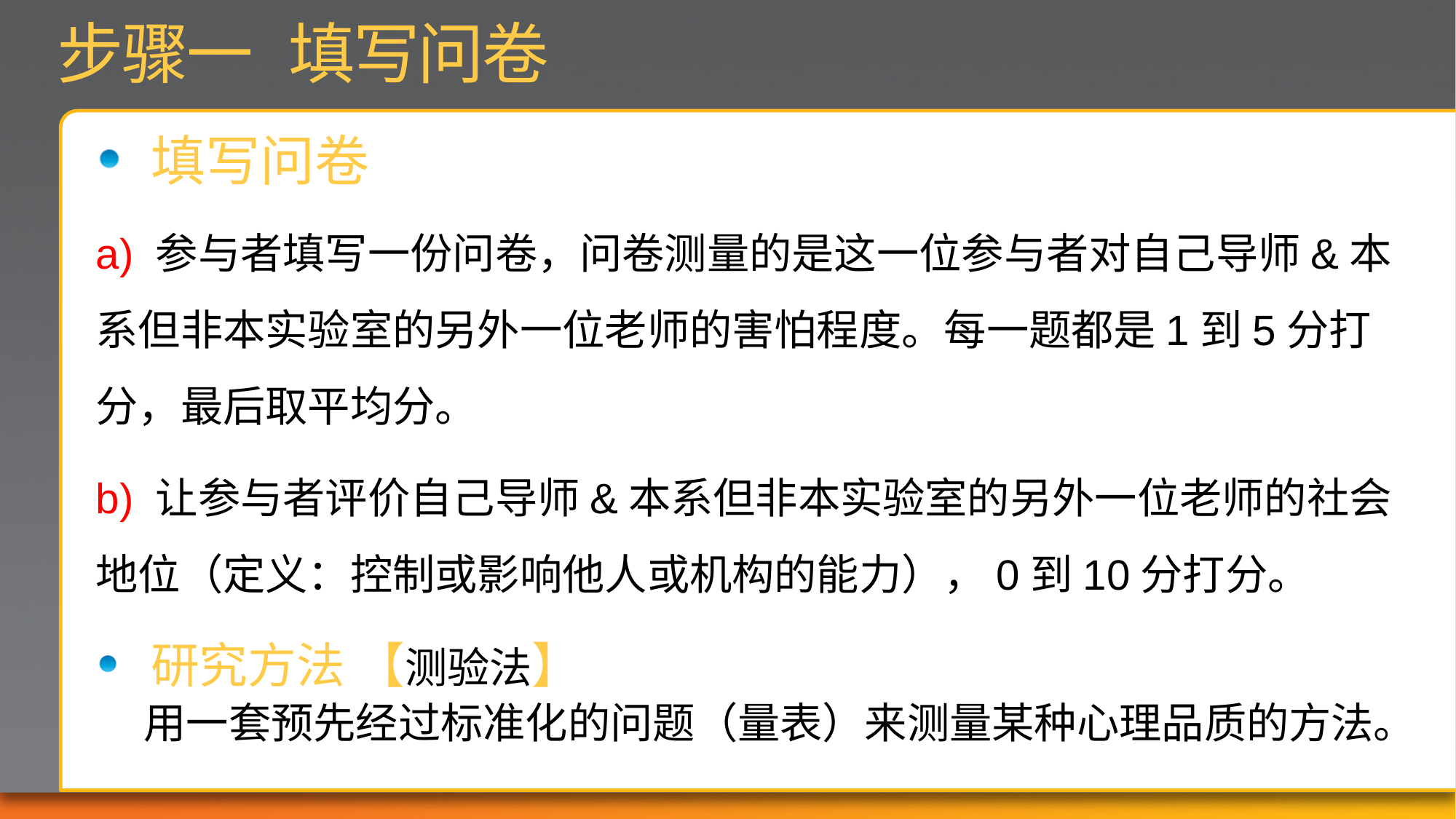

# 步骤一   填写问卷
填写问卷
a) 参与者填写一份问卷，问卷测量的是这一位参与者对自己导师&本系但非本实验室的另外一位老师的害怕程度。每一题都是1到5分打分，最后取平均分。

b) 让参与者评价自己导师&本系但非本实验室的另外一位老师的社会地位（定义：控制或影响他人或机构的能力），0到10分打分。

研究方法 【测验法】
    用一套预先经过标准化的问题（量表）来测量某种心理品质的方法。